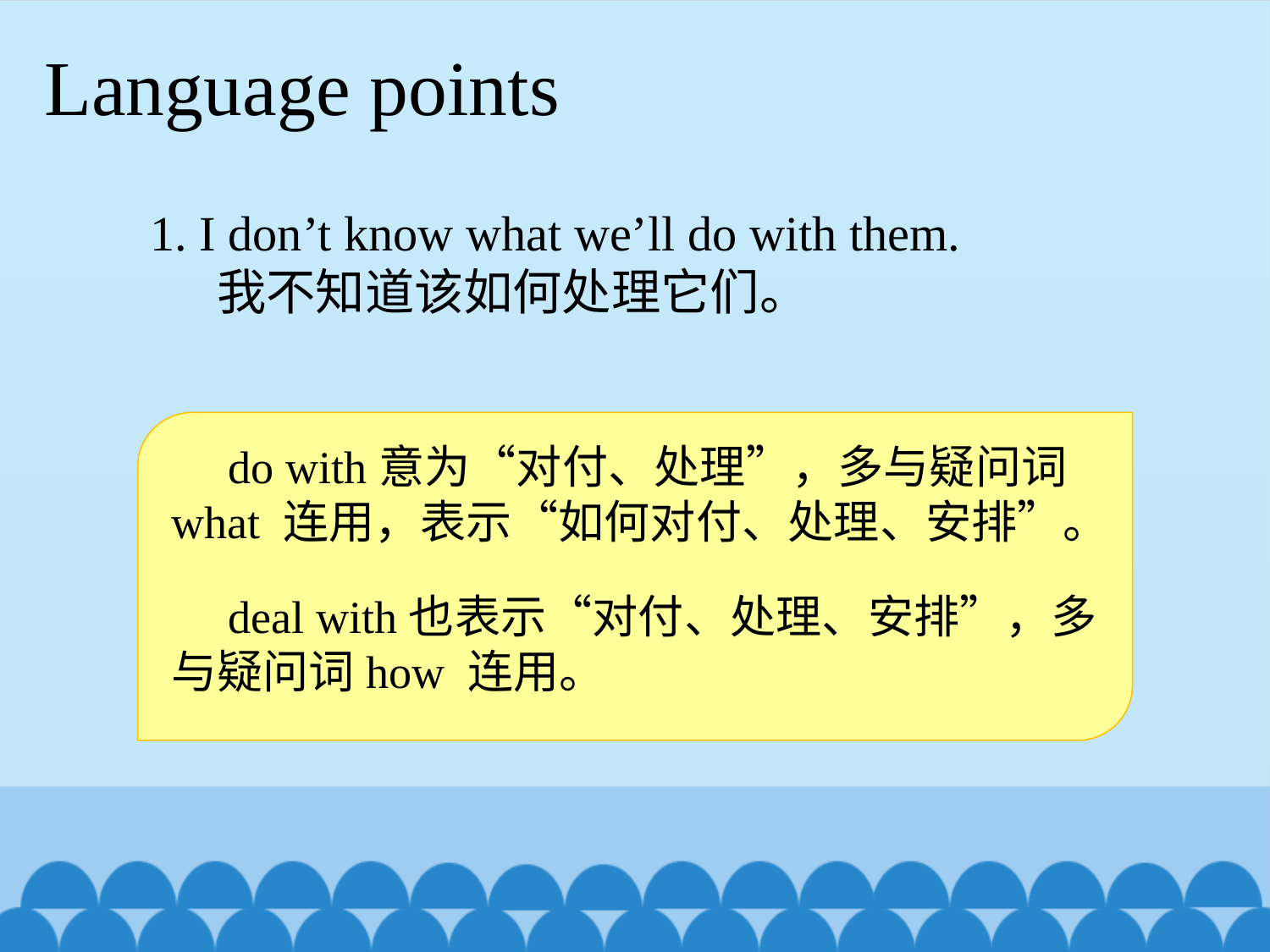

Language points
1. I don’t know what we’ll do with them.
     我不知道该如何处理它们。

     do with意为“对付、处理”，多与疑问词what 连用，表示“如何对付、处理、安排”。
     deal with也表示“对付、处理、安排”，多与疑问词how 连用。